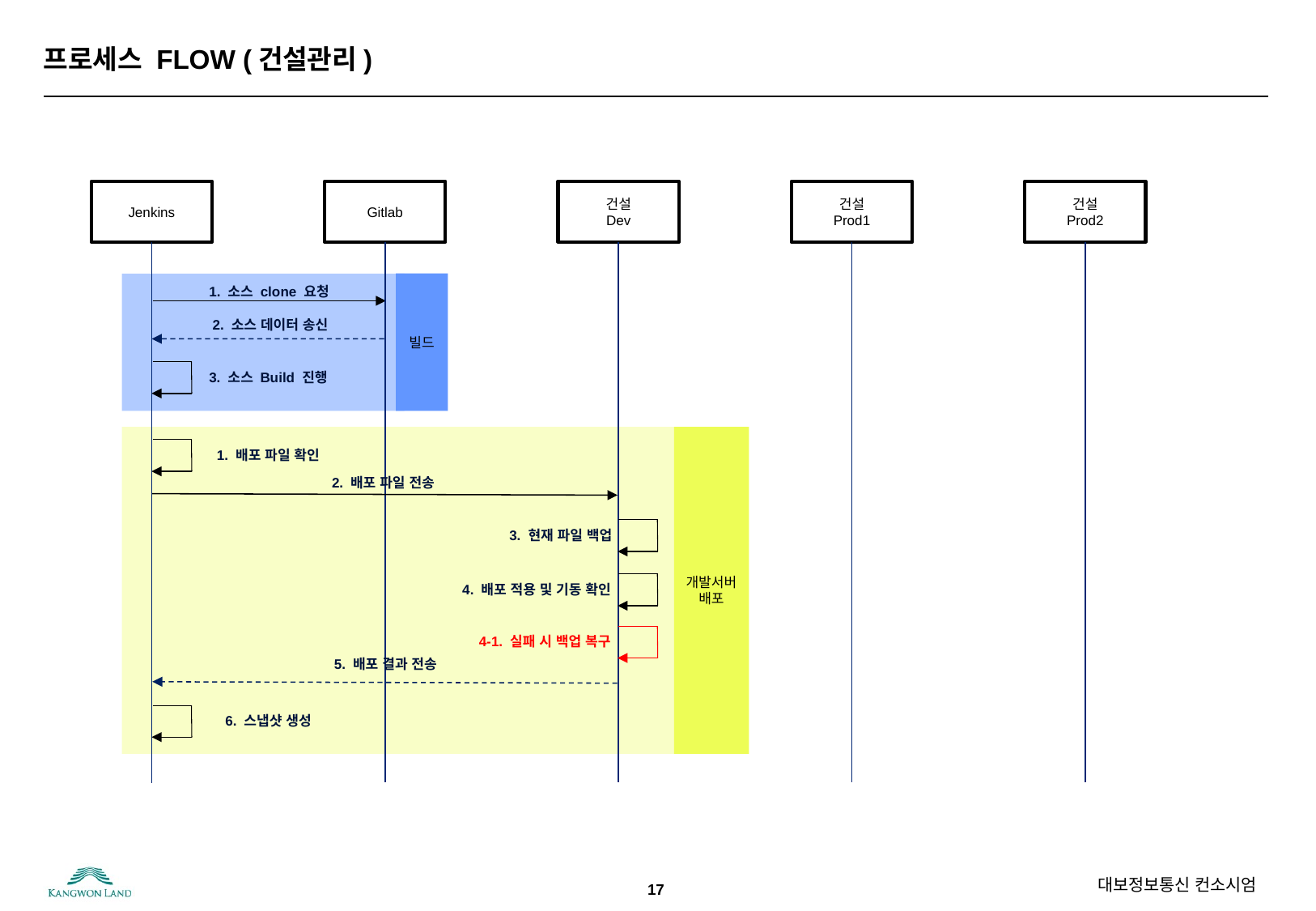

# 프로세스 FLOW (건설관리)
Jenkins
Gitlab
건설
Dev
건설
Prod1
건설
Prod2
빌드

1. 소스 clone 요청
2. 소스 데이터 송신
3. 소스 Build 진행

개발서버 배포
1. 배포 파일 확인
2. 배포 파일 전송
3. 현재 파일 백업
4. 배포 적용 및 기동 확인
4-1. 실패 시 백업 복구
5. 배포 결과 전송
6. 스냅샷 생성
17